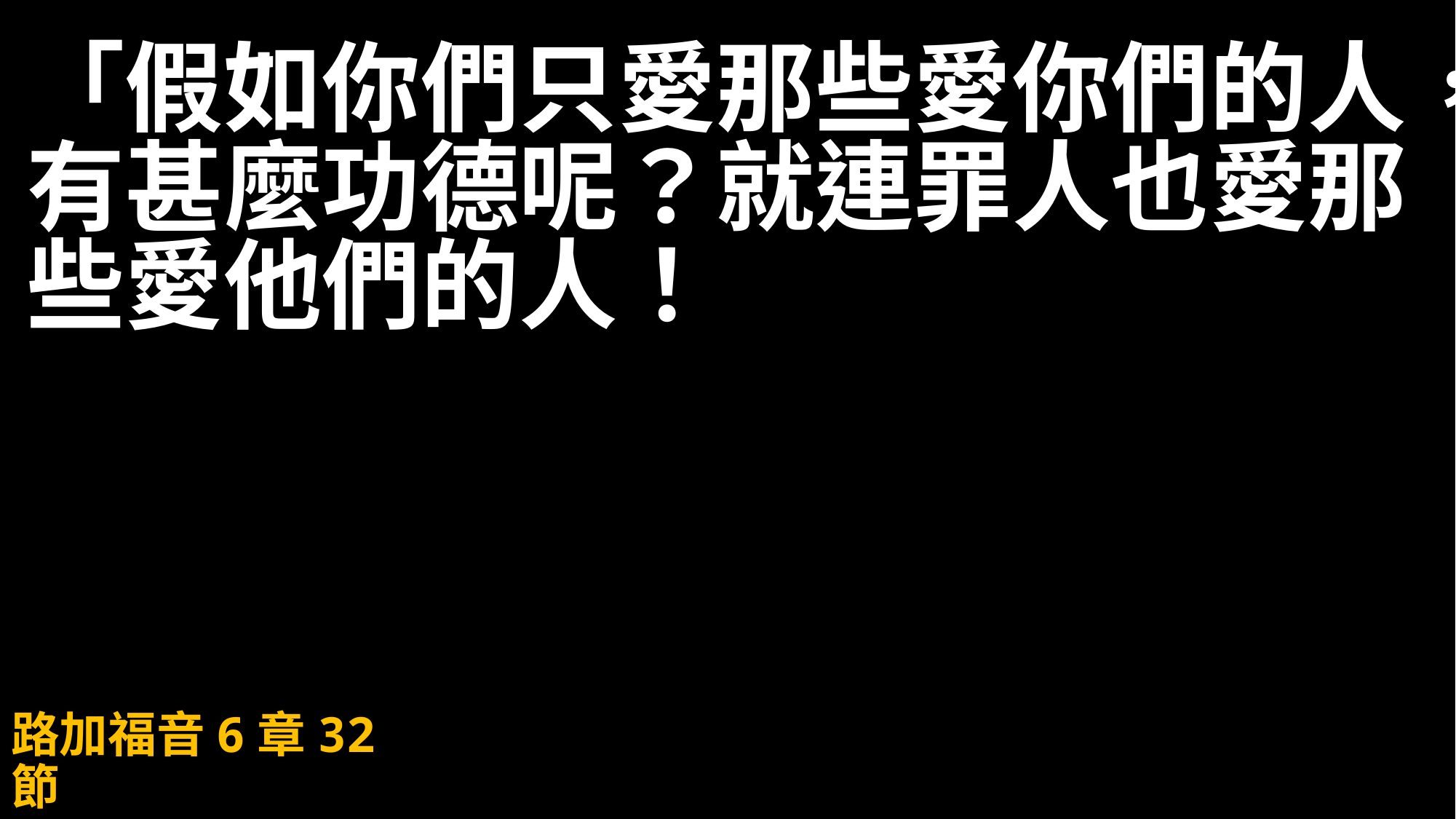

「假如你們只愛那些愛你們的人，有甚麼功德呢？就連罪人也愛那些愛他們的人！
路加福音6章32節